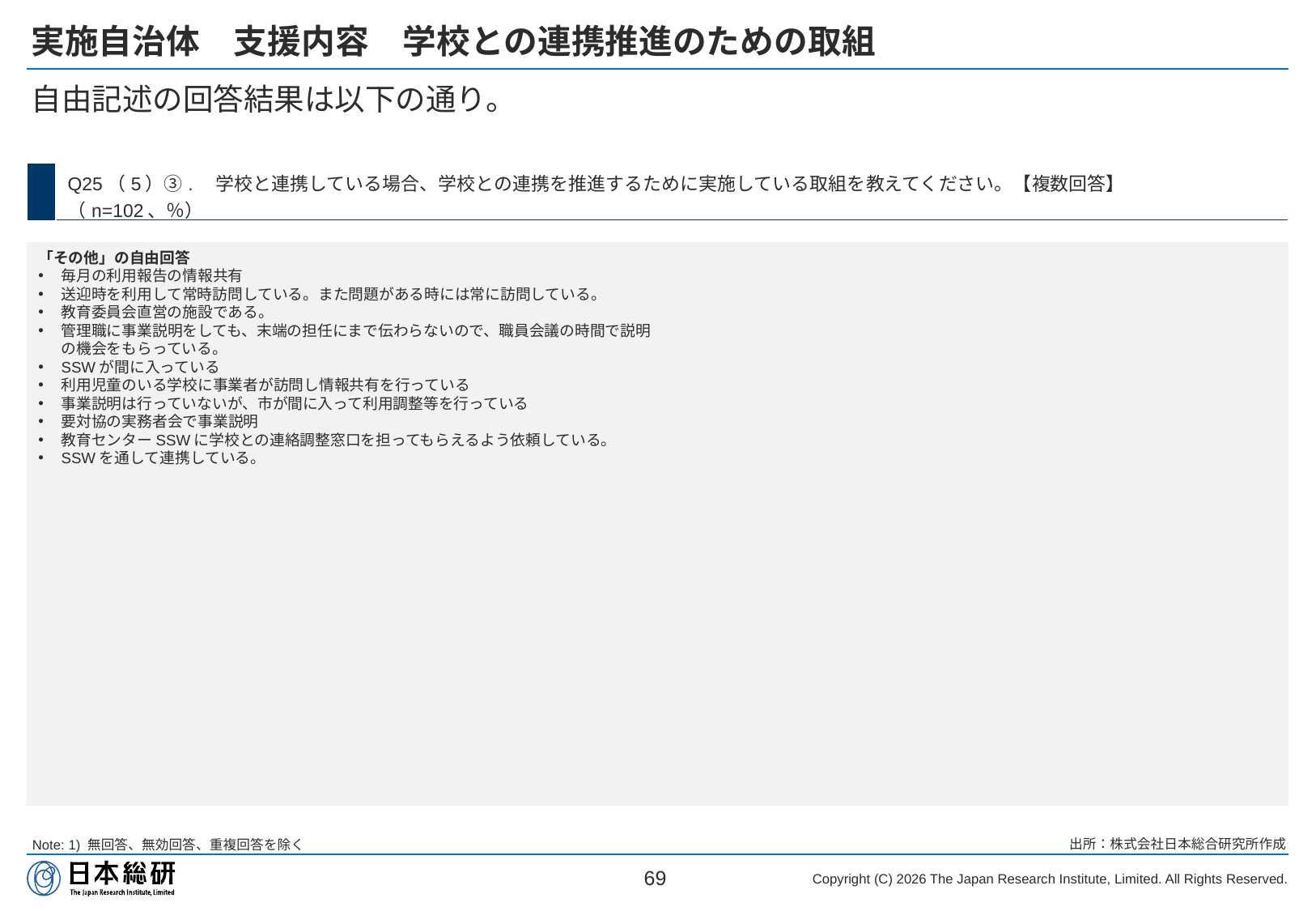

# 実施自治体　支援内容　学校との連携推進のための取組
自由記述の回答結果は以下の通り。
|  | Q25（5）③.　学校と連携している場合、学校との連携を推進するために実施している取組を教えてください。【複数回答】 （n=102、％） |
| --- | --- |
「その他」の自由回答
毎月の利用報告の情報共有
送迎時を利用して常時訪問している。また問題がある時には常に訪問している。
教育委員会直営の施設である。
管理職に事業説明をしても、末端の担任にまで伝わらないので、職員会議の時間で説明の機会をもらっている。
SSWが間に入っている
利用児童のいる学校に事業者が訪問し情報共有を行っている
事業説明は行っていないが、市が間に入って利用調整等を行っている
要対協の実務者会で事業説明
教育センターSSWに学校との連絡調整窓口を担ってもらえるよう依頼している。
SSWを通して連携している。
出所：株式会社日本総合研究所作成
Note: 1) 無回答、無効回答、重複回答を除く